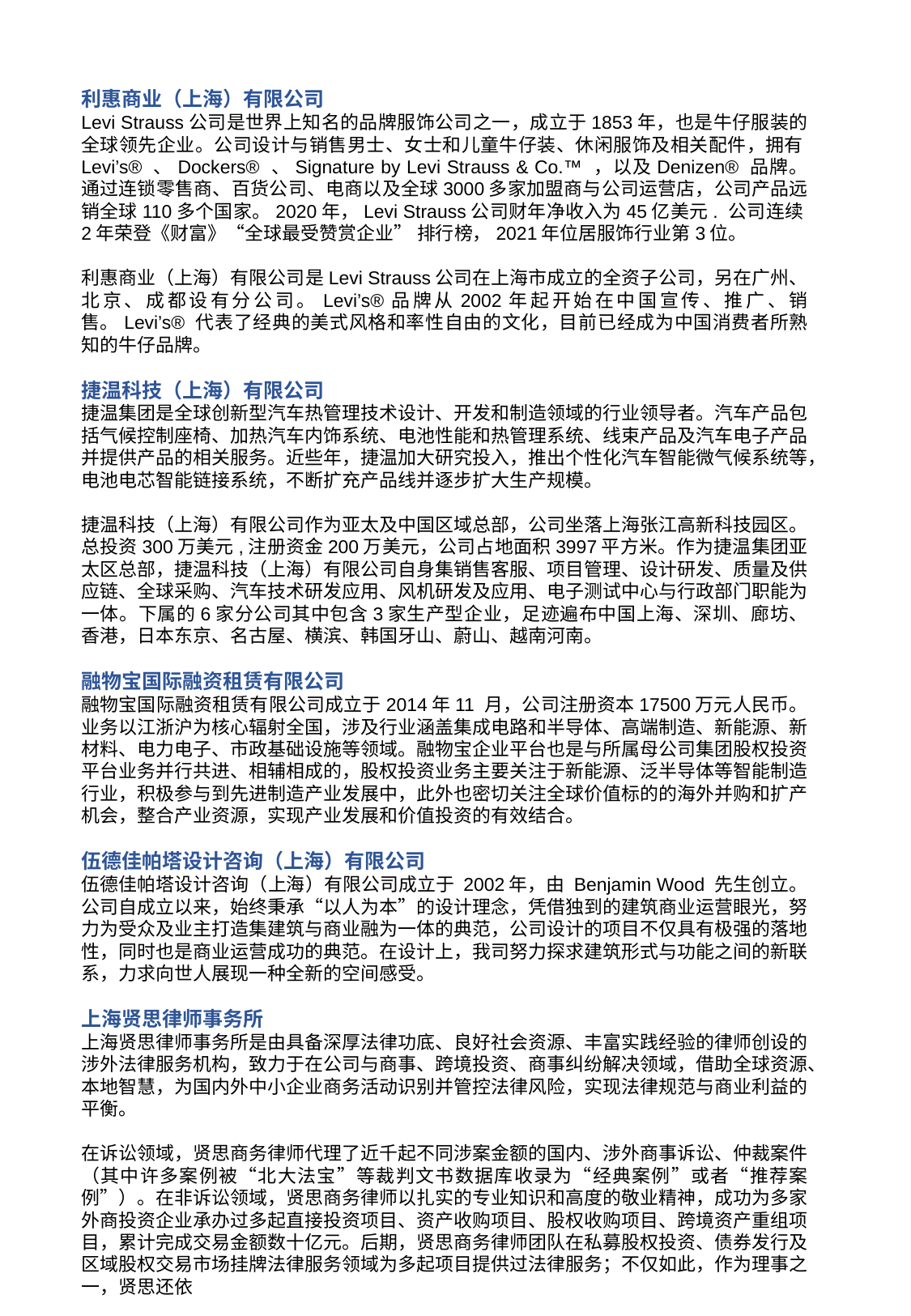

利惠商业（上海）有限公司
Levi Strauss公司是世界上知名的品牌服饰公司之一，成立于1853年，也是牛仔服装的全球领先企业。公司设计与销售男士、女士和儿童牛仔装、休闲服饰及相关配件，拥有Levi’s® 、Dockers® 、Signature by Levi Strauss & Co.™ ，以及Denizen® 品牌。通过连锁零售商、百货公司、电商以及全球3000多家加盟商与公司运营店，公司产品远销全球110多个国家。2020年，Levi Strauss公司财年净收入为45亿美元. 公司连续2年荣登《财富》“全球最受赞赏企业” 排行榜，2021年位居服饰行业第3位。

利惠商业（上海）有限公司是Levi Strauss公司在上海市成立的全资子公司，另在广州、北京、成都设有分公司。Levi’s®品牌从2002年起开始在中国宣传、推广、销售。Levi’s® 代表了经典的美式风格和率性自由的文化，目前已经成为中国消费者所熟知的牛仔品牌。

捷温科技（上海）有限公司
捷温集团是全球创新型汽车热管理技术设计、开发和制造领域的行业领导者。汽车产品包括气候控制座椅、加热汽车内饰系统、电池性能和热管理系统、线束产品及汽车电子产品并提供产品的相关服务。近些年，捷温加大研究投入，推出个性化汽车智能微气候系统等，电池电芯智能链接系统，不断扩充产品线并逐步扩大生产规模。

捷温科技（上海）有限公司作为亚太及中国区域总部，公司坐落上海张江高新科技园区。总投资300万美元,注册资金200万美元，公司占地面积3997平方米。作为捷温集团亚太区总部，捷温科技（上海）有限公司自身集销售客服、项目管理、设计研发、质量及供应链、全球采购、汽车技术研发应用、风机研发及应用、电子测试中心与行政部门职能为一体。下属的6家分公司其中包含3家生产型企业，足迹遍布中国上海、深圳、廊坊、香港，日本东京、名古屋、横滨、韩国牙山、蔚山、越南河南。

融物宝国际融资租赁有限公司
融物宝国际融资租赁有限公司成立于2014年11 月，公司注册资本17500万元人民币。业务以江浙沪为核心辐射全国，涉及行业涵盖集成电路和半导体、高端制造、新能源、新材料、电力电子、市政基础设施等领域。融物宝企业平台也是与所属母公司集团股权投资平台业务并行共进、相辅相成的，股权投资业务主要关注于新能源、泛半导体等智能制造行业，积极参与到先进制造产业发展中，此外也密切关注全球价值标的的海外并购和扩产机会，整合产业资源，实现产业发展和价值投资的有效结合。

伍德佳帕塔设计咨询（上海）有限公司
伍德佳帕塔设计咨询（上海）有限公司成立于 2002年，由 Benjamin Wood 先生创立。公司自成立以来，始终秉承“以人为本”的设计理念，凭借独到的建筑商业运营眼光，努力为受众及业主打造集建筑与商业融为一体的典范，公司设计的项目不仅具有极强的落地性，同时也是商业运营成功的典范。在设计上，我司努力探求建筑形式与功能之间的新联系，力求向世人展现一种全新的空间感受。

上海贤思律师事务所
上海贤思律师事务所是由具备深厚法律功底、良好社会资源、丰富实践经验的律师创设的涉外法律服务机构，致力于在公司与商事、跨境投资、商事纠纷解决领域，借助全球资源、本地智慧，为国内外中小企业商务活动识别并管控法律风险，实现法律规范与商业利益的平衡。

在诉讼领域，贤思商务律师代理了近千起不同涉案金额的国内、涉外商事诉讼、仲裁案件（其中许多案例被“北大法宝”等裁判文书数据库收录为“经典案例”或者“推荐案例”）。在非诉讼领域，贤思商务律师以扎实的专业知识和高度的敬业精神，成功为多家外商投资企业承办过多起直接投资项目、资产收购项目、股权收购项目、跨境资产重组项目，累计完成交易金额数十亿元。后期，贤思商务律师团队在私募股权投资、债券发行及区域股权交易市场挂牌法律服务领域为多起项目提供过法律服务；不仅如此，作为理事之一，贤思还依